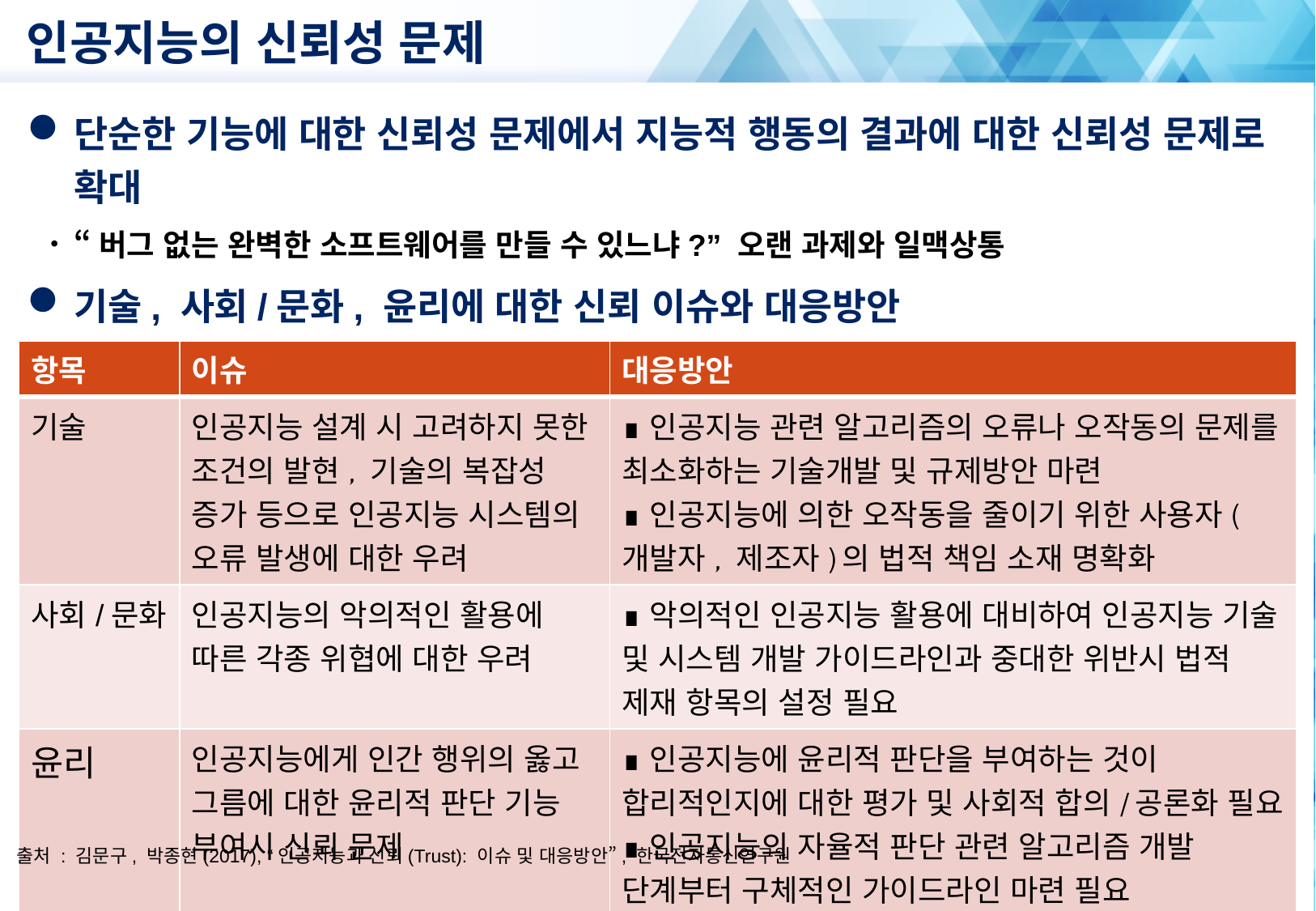

# 인공지능의 신뢰성 문제
단순한 기능에 대한 신뢰성 문제에서 지능적 행동의 결과에 대한 신뢰성 문제로 확대
“버그 없는 완벽한 소프트웨어를 만들 수 있느냐?” 오랜 과제와 일맥상통
기술, 사회/문화, 윤리에 대한 신뢰 이슈와 대응방안
| 항목 | 이슈 | 대응방안 |
| --- | --- | --- |
| 기술 | 인공지능 설계 시 고려하지 못한 조건의 발현, 기술의 복잡성 증가 등으로 인공지능 시스템의 오류 발생에 대한 우려 | ∎인공지능 관련 알고리즘의 오류나 오작동의 문제를 최소화하는 기술개발 및 규제방안 마련 ∎인공지능에 의한 오작동을 줄이기 위한 사용자(개발자, 제조자)의 법적 책임 소재 명확화 |
| 사회/문화 | 인공지능의 악의적인 활용에 따른 각종 위협에 대한 우려 | ∎악의적인 인공지능 활용에 대비하여 인공지능 기술 및 시스템 개발 가이드라인과 중대한 위반시 법적 제재 항목의 설정 필요 |
| 윤리 | 인공지능에게 인간 행위의 옳고 그름에 대한 윤리적 판단 기능 부여시 신뢰 문제 | ∎인공지능에 윤리적 판단을 부여하는 것이 합리적인지에 대한 평가 및 사회적 합의/공론화 필요 ∎인공지능의 자율적 판단 관련 알고리즘 개발 단계부터 구체적인 가이드라인 마련 필요 |
출처 : 김문구, 박종현(2017), “인공지능과 신뢰(Trust): 이슈 및 대응방안”, 한국전자통신연구원